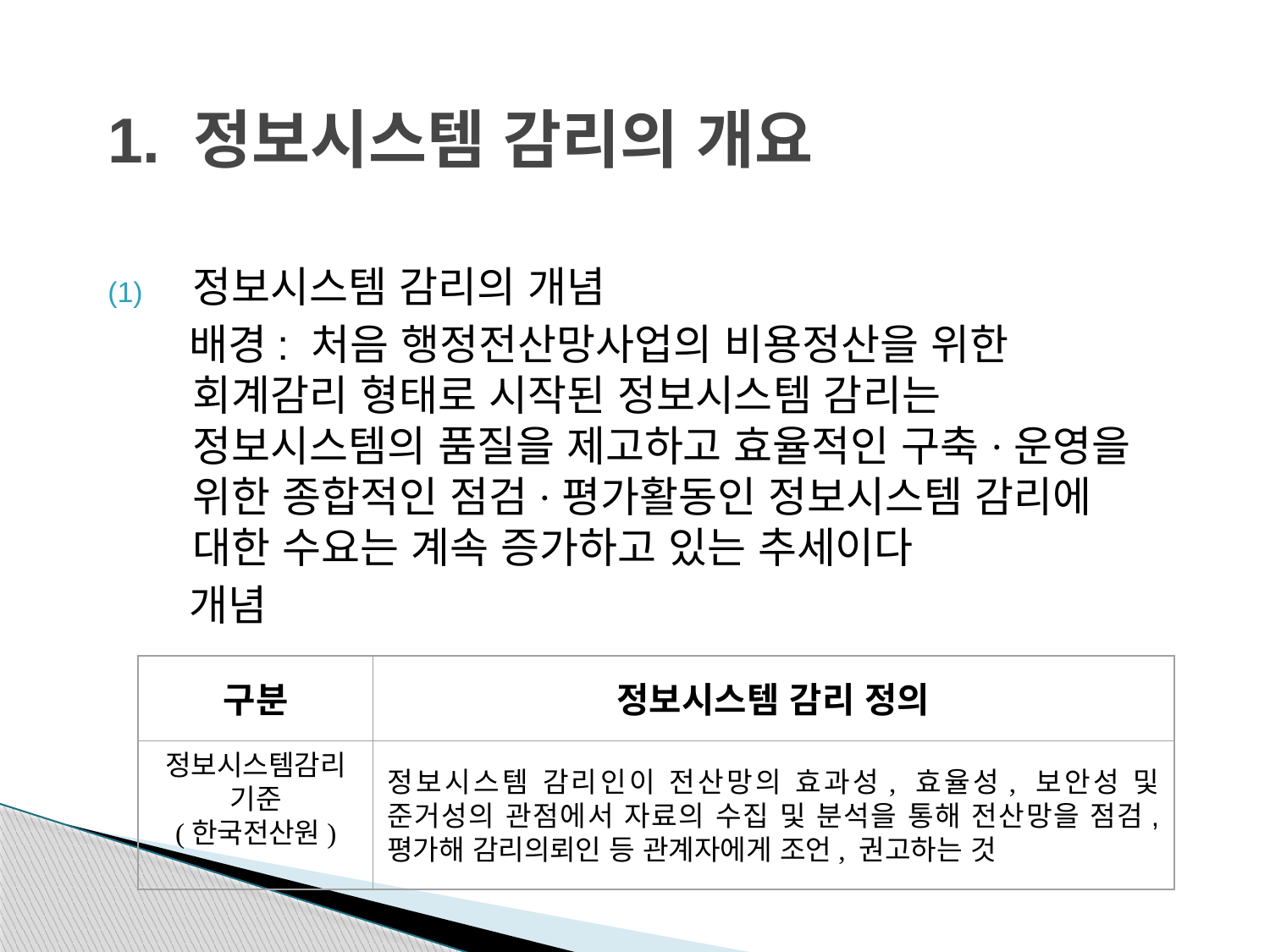

# 1. 정보시스템 감리의 개요
정보시스템 감리의 개념
      배경: 처음 행정전산망사업의 비용정산을 위한 회계감리 형태로 시작된 정보시스템 감리는  정보시스템의 품질을 제고하고 효율적인 구축·운영을 위한 종합적인 점검·평가활동인 정보시스템 감리에 대한 수요는 계속 증가하고 있는 추세이다
      개념

구분

정보시스템 감리 정의

정보시스템감리
기준
(한국전산원)

정보시스템 감리인이 전산망의 효과성, 효율성, 보안성 및 준거성의 관점에서 자료의 수집 및 분석을 통해 전산망을 점검, 평가해 감리의뢰인 등 관계자에게 조언, 권고하는 것